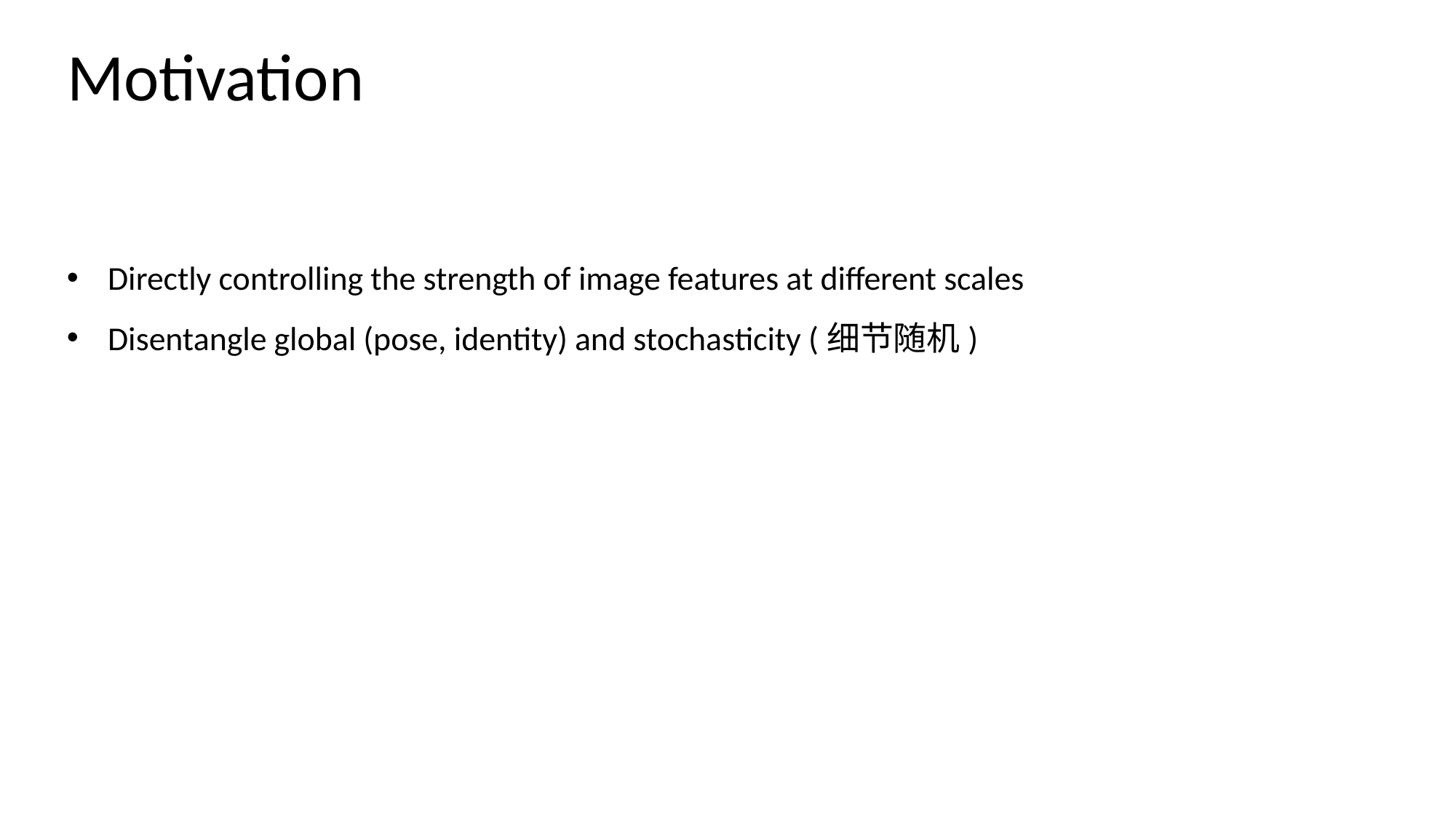

# Motivation
Directly controlling the strength of image features at different scales
Disentangle global (pose, identity) and stochasticity (细节随机)